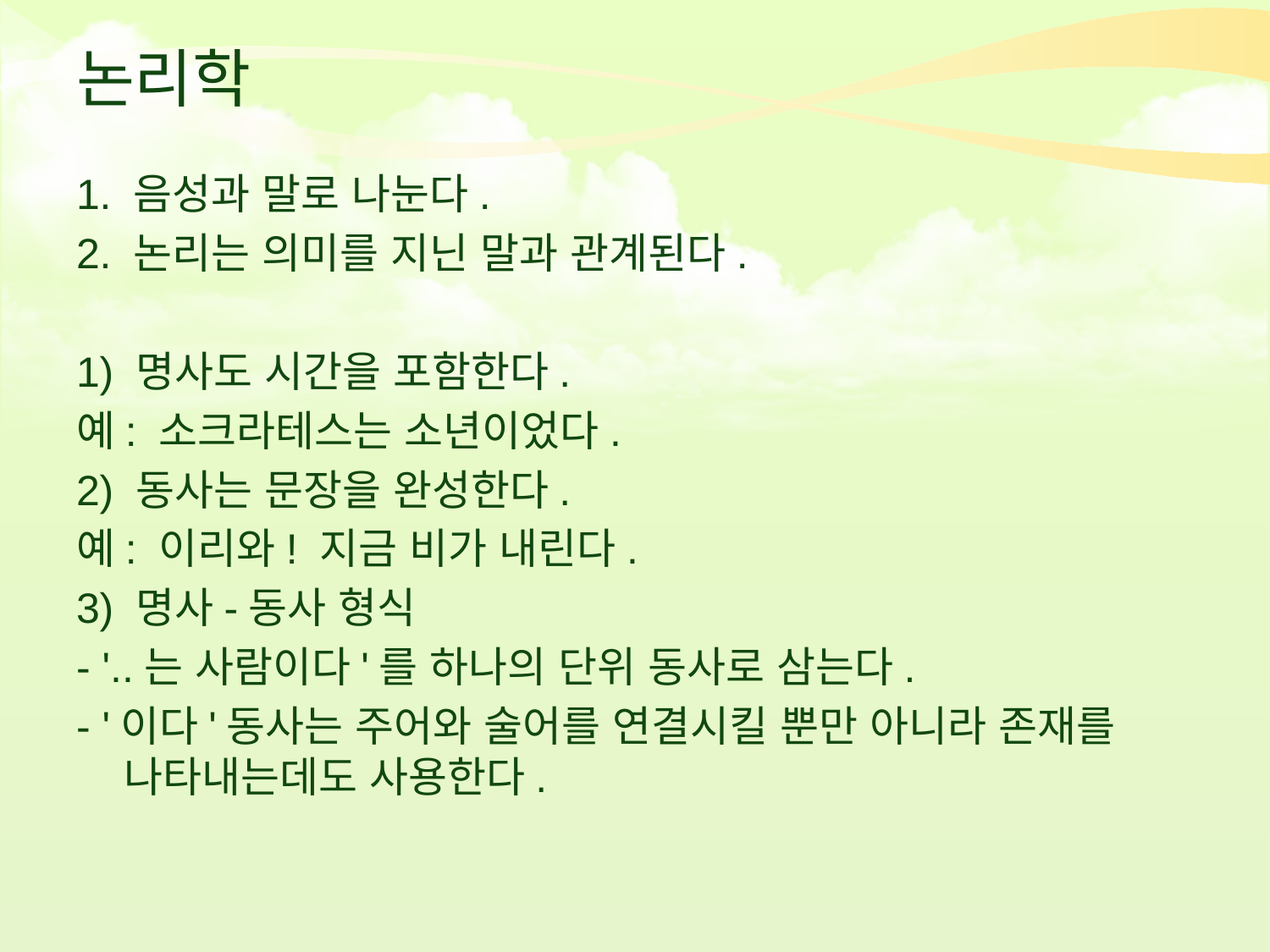

# 논리학
1. 음성과 말로 나눈다.
2. 논리는 의미를 지닌 말과 관계된다.

1) 명사도 시간을 포함한다.
예: 소크라테스는 소년이었다.
2) 동사는 문장을 완성한다.
예: 이리와! 지금 비가 내린다.
3) 명사-동사 형식
- '..는 사람이다'를 하나의 단위 동사로 삼는다.
- '이다'동사는 주어와 술어를 연결시킬 뿐만 아니라 존재를 나타내는데도 사용한다.